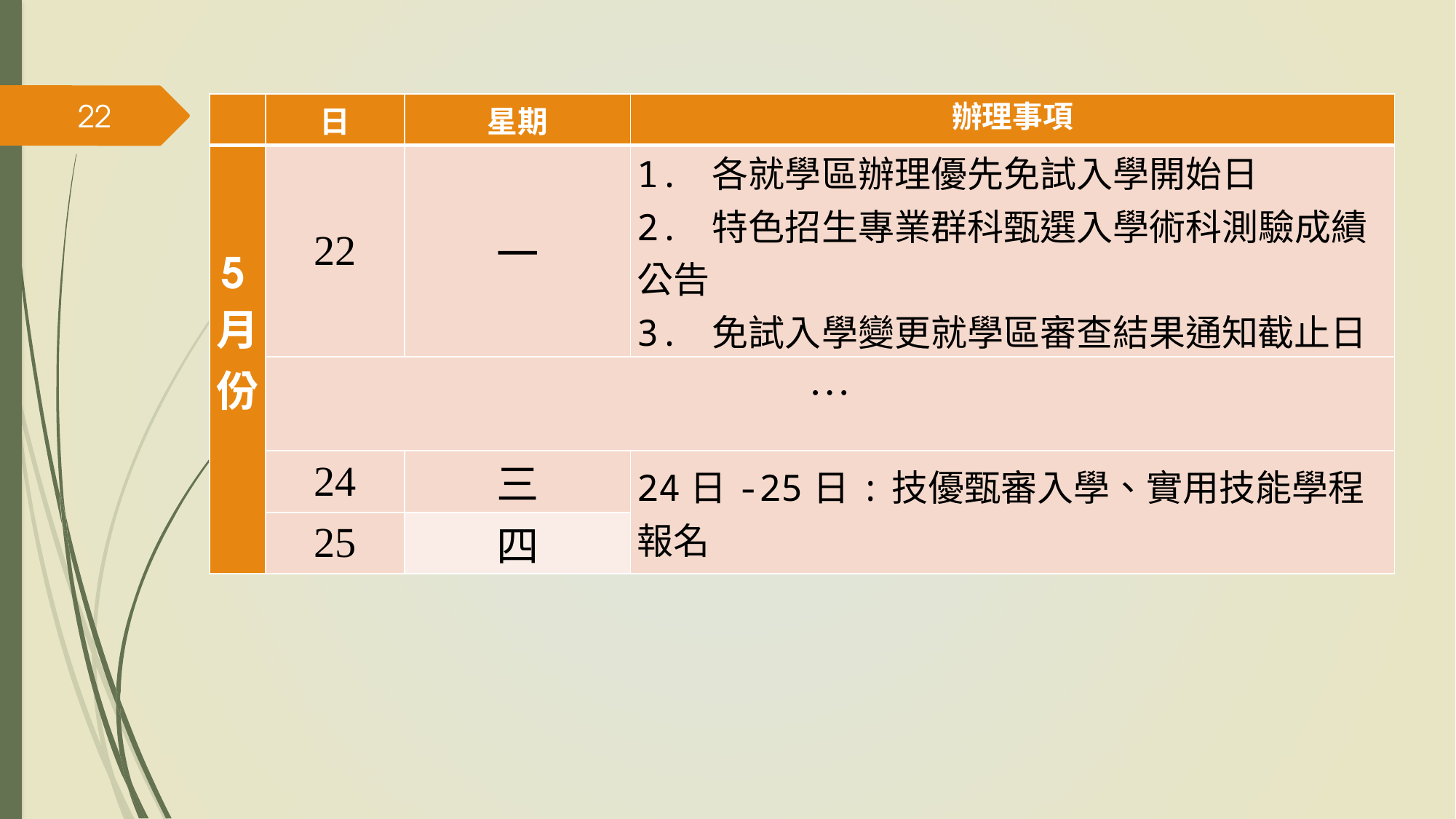

22
|  | 日 | 星期 | 辦理事項 |
| --- | --- | --- | --- |
| 5月份 | 22 | 一 | 1. 各就學區辦理優先免試入學開始日 2. 特色招生專業群科甄選入學術科測驗成績公告 3. 免試入學變更就學區審查結果通知截止日 |
|  | … |  |  |
|  | 24 | 三 | 24日-25日:技優甄審入學、實用技能學程報名 |
|  | 25 | 四 |  |